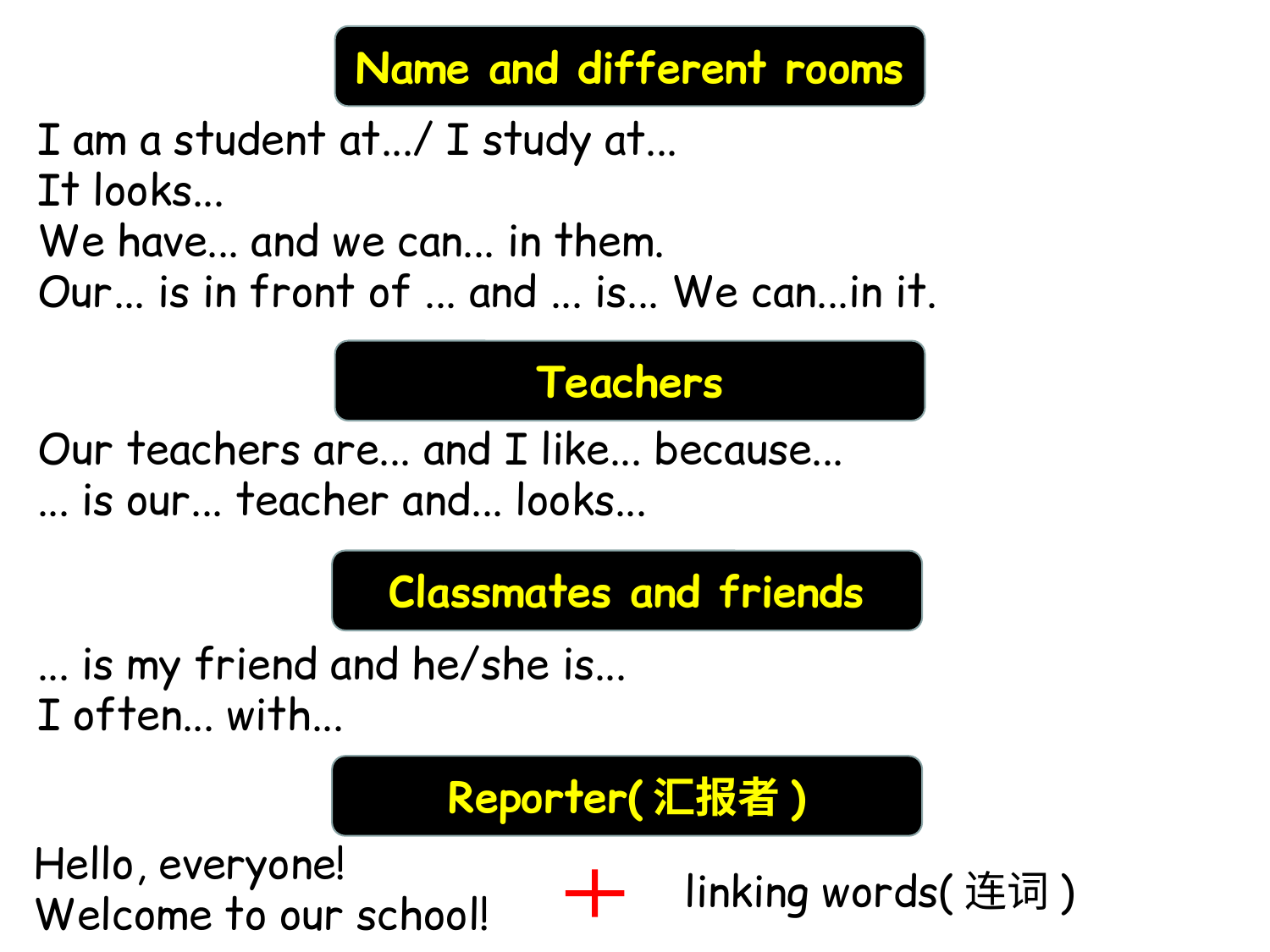

Name and different rooms
I am a student at.../ I study at...
It looks...
We have... and we can... in them.
Our... is in front of ... and ... is... We can...in it.
Teachers
Our teachers are... and I like... because...
... is our... teacher and... looks...
Classmates and friends
... is my friend and he/she is...
I often... with...
Reporter(汇报者)
Hello, everyone!
Welcome to our school!
linking words(连词)